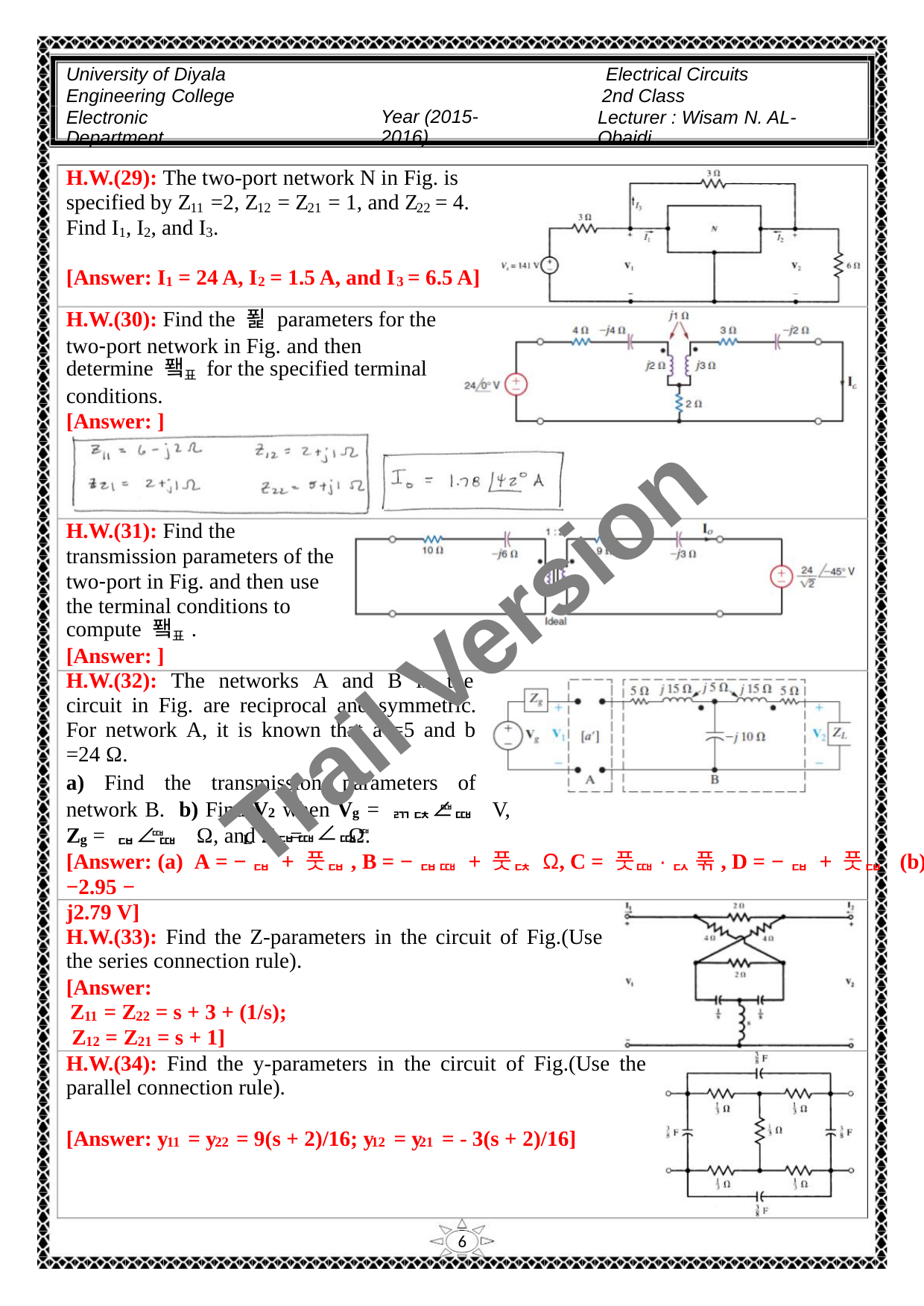

University of Diyala
Engineering College
Electronic Department
Electrical Circuits
2nd Class
Lecturer : Wisam N. AL-Obaidi
Year (2015-2016)
H.W.(29): The two-port network N in Fig. is
specified by Z =2, Z = Z = 1, and Z = 4.
11
12
21
22
Find I , I , and I .
1
2
3
[Answer: I = 24 A, I = 1.5 A, and I = 6.5 A]
1
2
3
H.W.(30): Find the 푍 parameters for the
two‐port network in Fig. and then
determine 퐼표 for the specified terminal
conditions.
[Answer: ]
H.W.(31): Find the
transmission parameters of the
two‐port in Fig. and then use
the terminal conditions to
compute 퐼표.
[Answer: ]
H.W.(32): The networks A and B in the
circuit in Fig. are reciprocal and symmetric.
For network A, it is known that a =5 and b
=24 Ω.
Trail Version
Trail Version
Trail Version
Trail Version
Trail Version
Trail Version
Trail Version
Trail Version
Trail Version
Trail Version
Trail Version
Trail Version
Trail Version
a) Find the transmission parameters of
ퟎ
network B. b) Find V when V = ퟕퟓ∠ퟎ V,
2
g
ퟎ
ퟏퟎ∠ퟎퟎ
Z = ퟏ∠ퟎ Ω, and Z =
Ω.
g
L
[Answer: (a) A = −ퟏ + 풋ퟏ, B = −ퟏퟎ + 풋ퟓ Ω, C = 풋ퟎ ∙ ퟐ 푺, D = −ퟏ + 풋ퟏ (b)V2 = −2.95 −
j2.79 V]
H.W.(33): Find the Z-parameters in the circuit of Fig.(Use
the series connection rule).
[Answer:
Z = Z = s + 3 + (1/s);
11
22
Z = Z = s + 1]
12
21
H.W.(34): Find the y-parameters in the circuit of Fig.(Use the
parallel connection rule).
[Answer: y = y = 9(s + 2)/16; y = y = - 3(s + 2)/16]
11
22
12
21
6